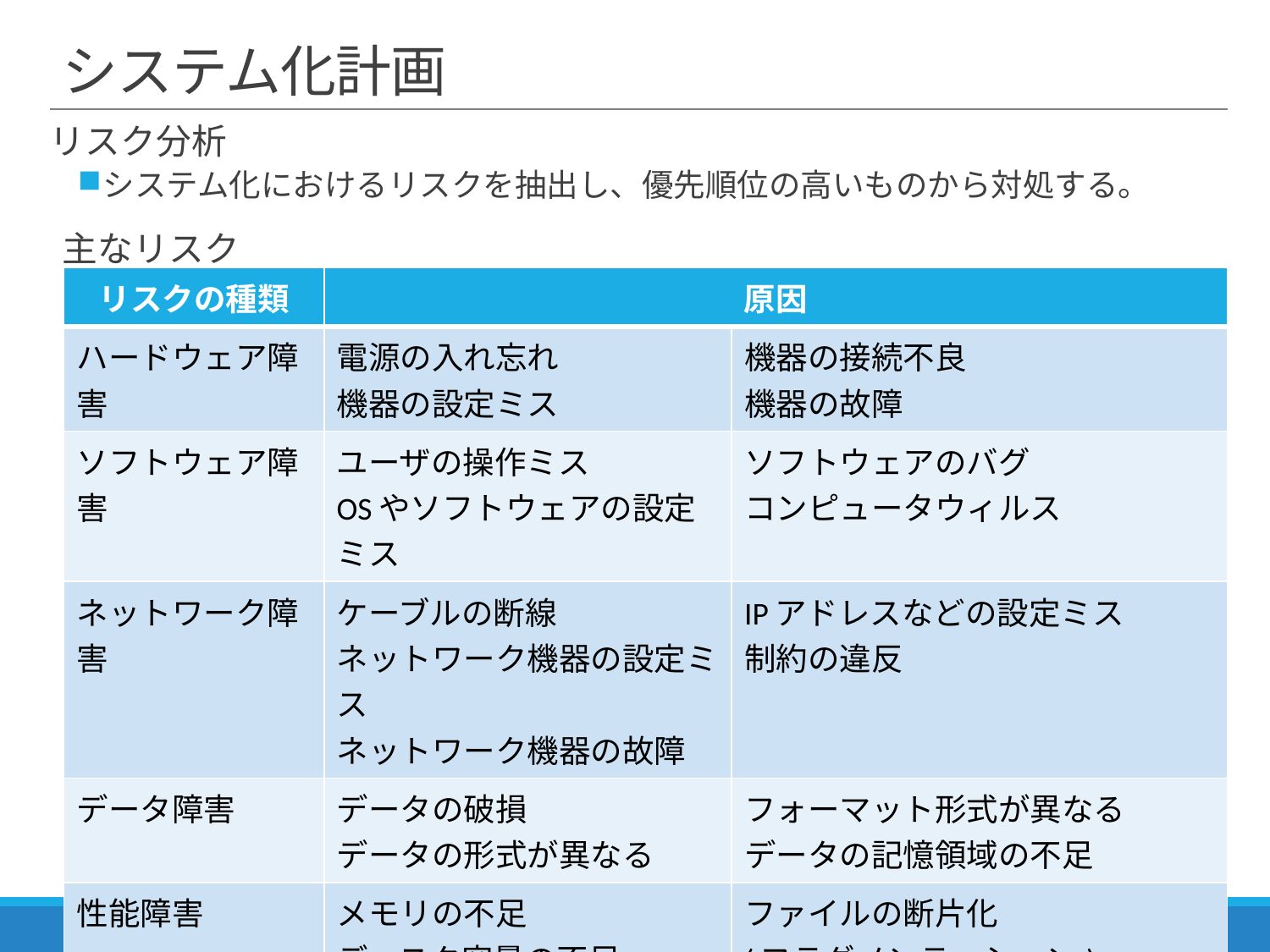

# システム化計画
リスク分析
システム化におけるリスクを抽出し、優先順位の高いものから対処する。
主なリスク
| リスクの種類 | 原因 |  |
| --- | --- | --- |
| ハードウェア障害 | 電源の入れ忘れ 機器の設定ミス | 機器の接続不良 機器の故障 |
| ソフトウェア障害 | ユーザの操作ミス OSやソフトウェアの設定ミス | ソフトウェアのバグ コンピュータウィルス |
| ネットワーク障害 | ケーブルの断線 ネットワーク機器の設定ミス ネットワーク機器の故障 | IPアドレスなどの設定ミス 制約の違反 |
| データ障害 | データの破損 データの形式が異なる | フォーマット形式が異なる データの記憶領域の不足 |
| 性能障害 | メモリの不足 ディスク容量の不足 データ量の増加 | ファイルの断片化 (フラグメンテーション) |
| 災害による障害 | 火災 | 水害や地震 |
ITストラテジ分野ケース教材
6